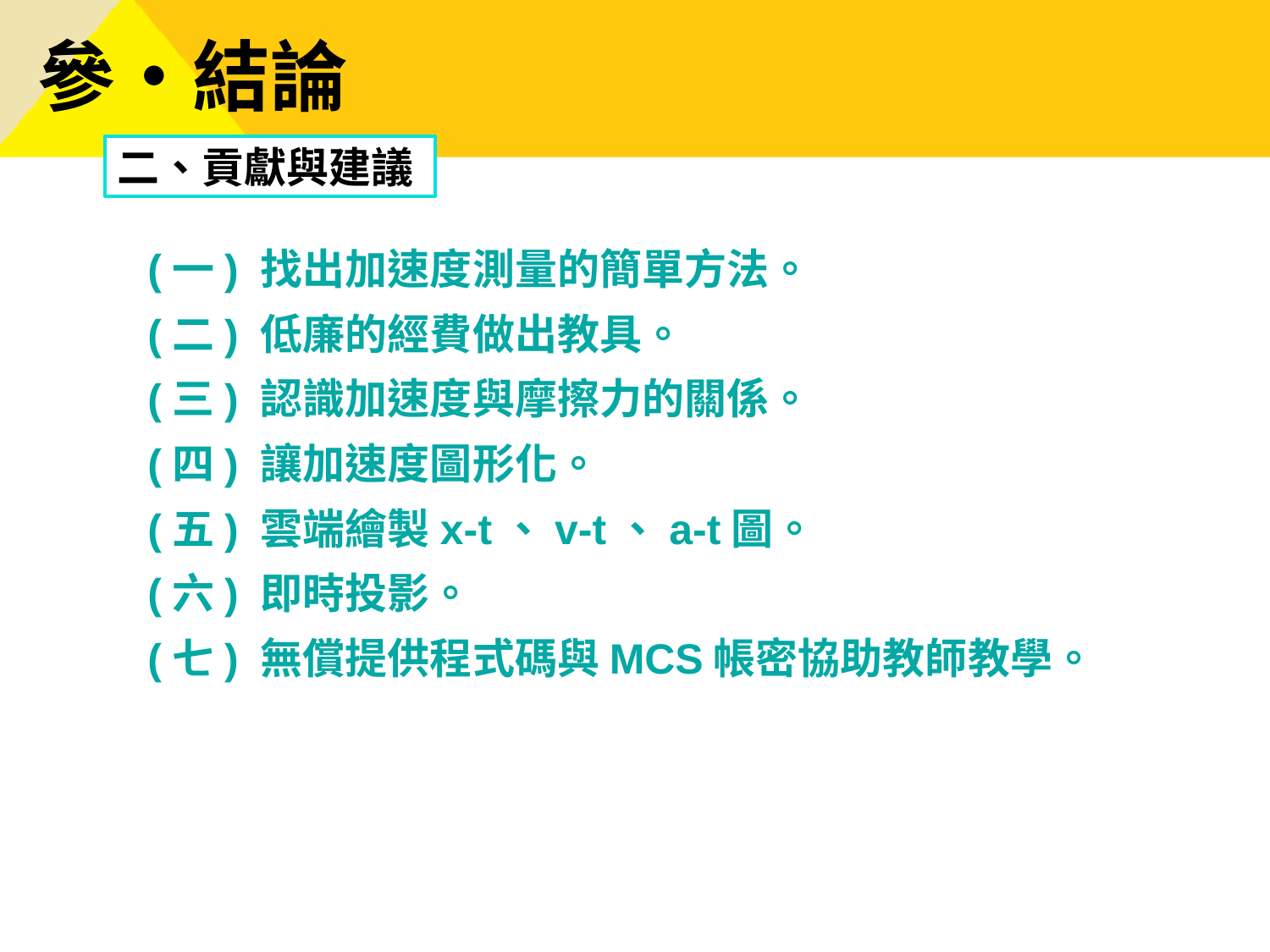

# 參‧結論
二、貢獻與建議

(一) 找出加速度測量的簡單方法。
(二) 低廉的經費做出教具。
(三) 認識加速度與摩擦力的關係。
(四) 讓加速度圖形化。
(五) 雲端繪製x-t、v-t、a-t圖。
(六) 即時投影。
(七) 無償提供程式碼與MCS帳密協助教師教學。